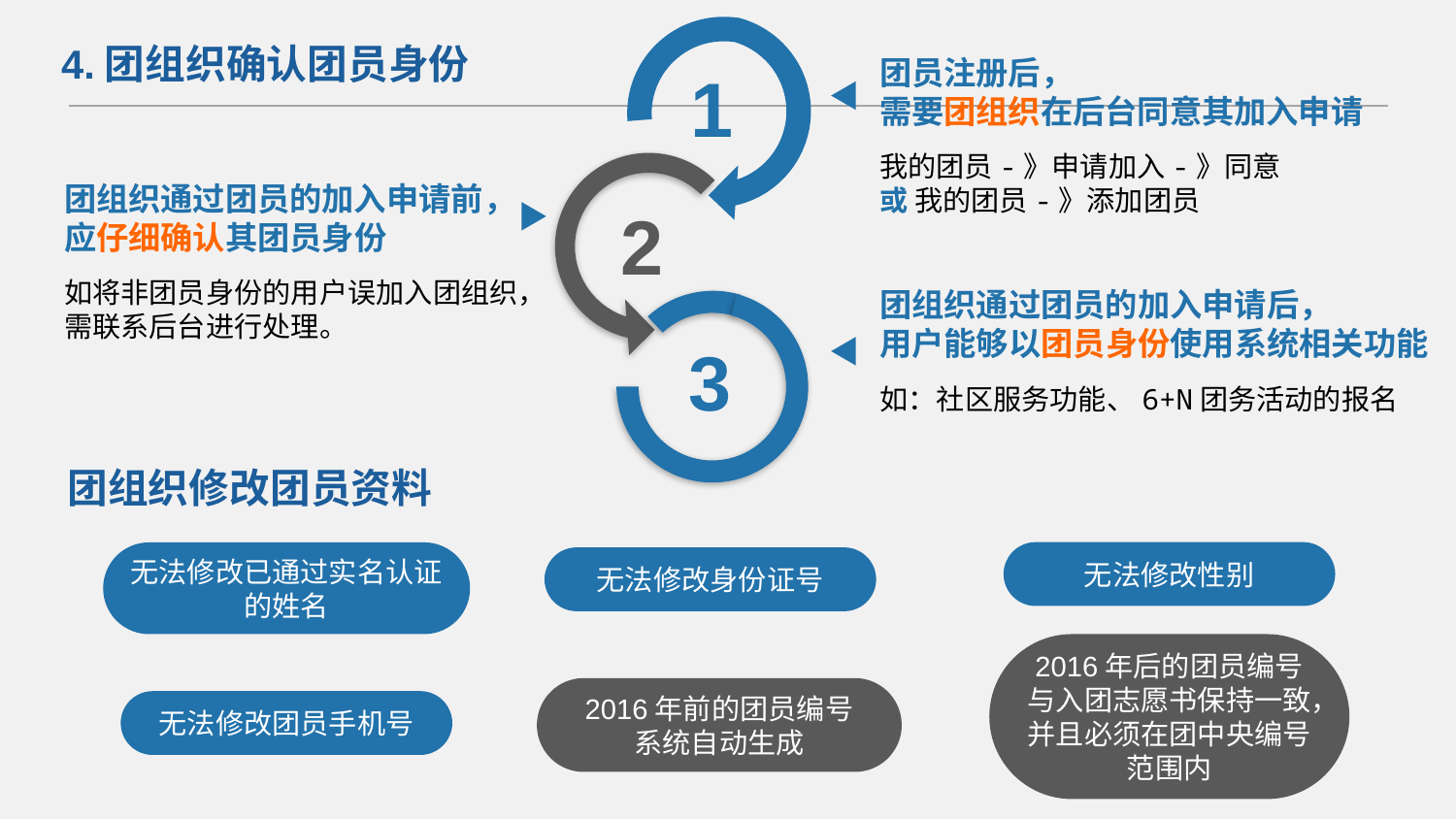

4.团组织确认团员身份
团员注册后，
需要团组织在后台同意其加入申请

我的团员-》申请加入-》同意
或 我的团员-》添加团员
1

团组织通过团员的加入申请前，
应仔细确认其团员身份

如将非团员身份的用户误加入团组织，
需联系后台进行处理。
2

团组织通过团员的加入申请后，
用户能够以团员身份使用系统相关功能

如：社区服务功能、6+N团务活动的报名

3

团组织修改团员资料
无法修改性别
无法修改已通过实名认证的姓名
无法修改身份证号
2016年后的团员编号
与入团志愿书保持一致，并且必须在团中央编号范围内
2016年前的团员编号
系统自动生成
无法修改团员手机号